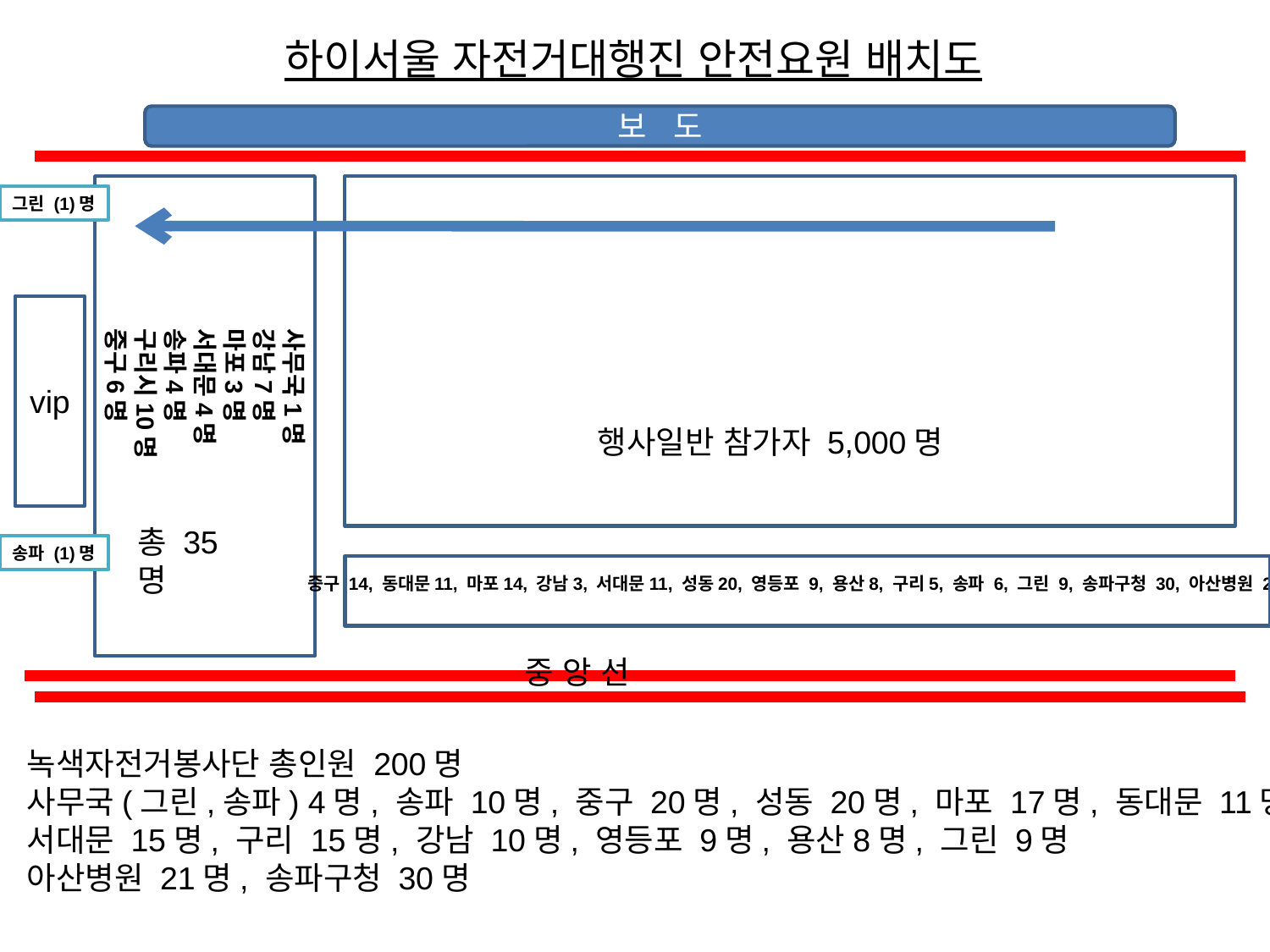

하이서울 자전거대행진 안전요원 배치도
보   도

그린 (1)명
vip
사무국1명
강남7명
마포3명
서대문4명
송파4명
구리시10명
중구6명

행사일반 참가자 5,000명
총 35명
송파 (1)명

중구 14, 동대문11, 마포14, 강남3, 서대문11, 성동20, 영등포 9, 용산8, 구리5, 송파 6, 그린 9, 송파구청 30, 아산병원 20
중 앙 선
녹색자전거봉사단 총인원 200명
사무국(그린,송파) 4명, 송파 10명, 중구 20명, 성동 20명, 마포 17명, 동대문 11명
서대문 15명, 구리 15명, 강남 10명, 영등포 9명, 용산8명, 그린 9명
아산병원 21명, 송파구청 30명